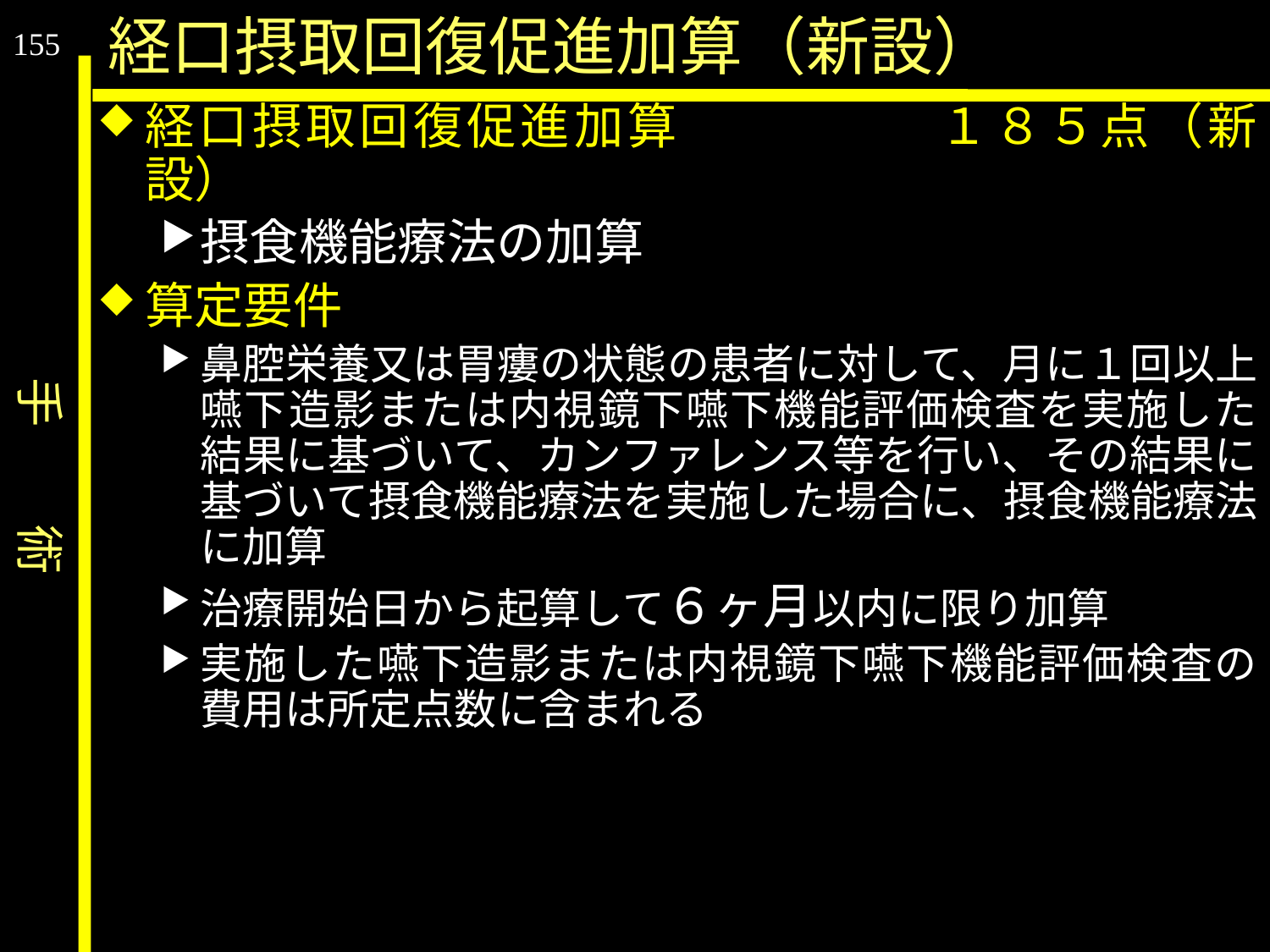

手　　術
経口摂取回復促進加算（新設）
155

経口摂取回復促進加算		　　１８５点（新設）
摂食機能療法の加算
算定要件
鼻腔栄養又は胃瘻の状態の患者に対して、月に１回以上嚥下造影または内視鏡下嚥下機能評価検査を実施した結果に基づいて、カンファレンス等を行い、その結果に基づいて摂食機能療法を実施した場合に、摂食機能療法に加算
治療開始日から起算して６ヶ月以内に限り加算
実施した嚥下造影または内視鏡下嚥下機能評価検査の費用は所定点数に含まれる